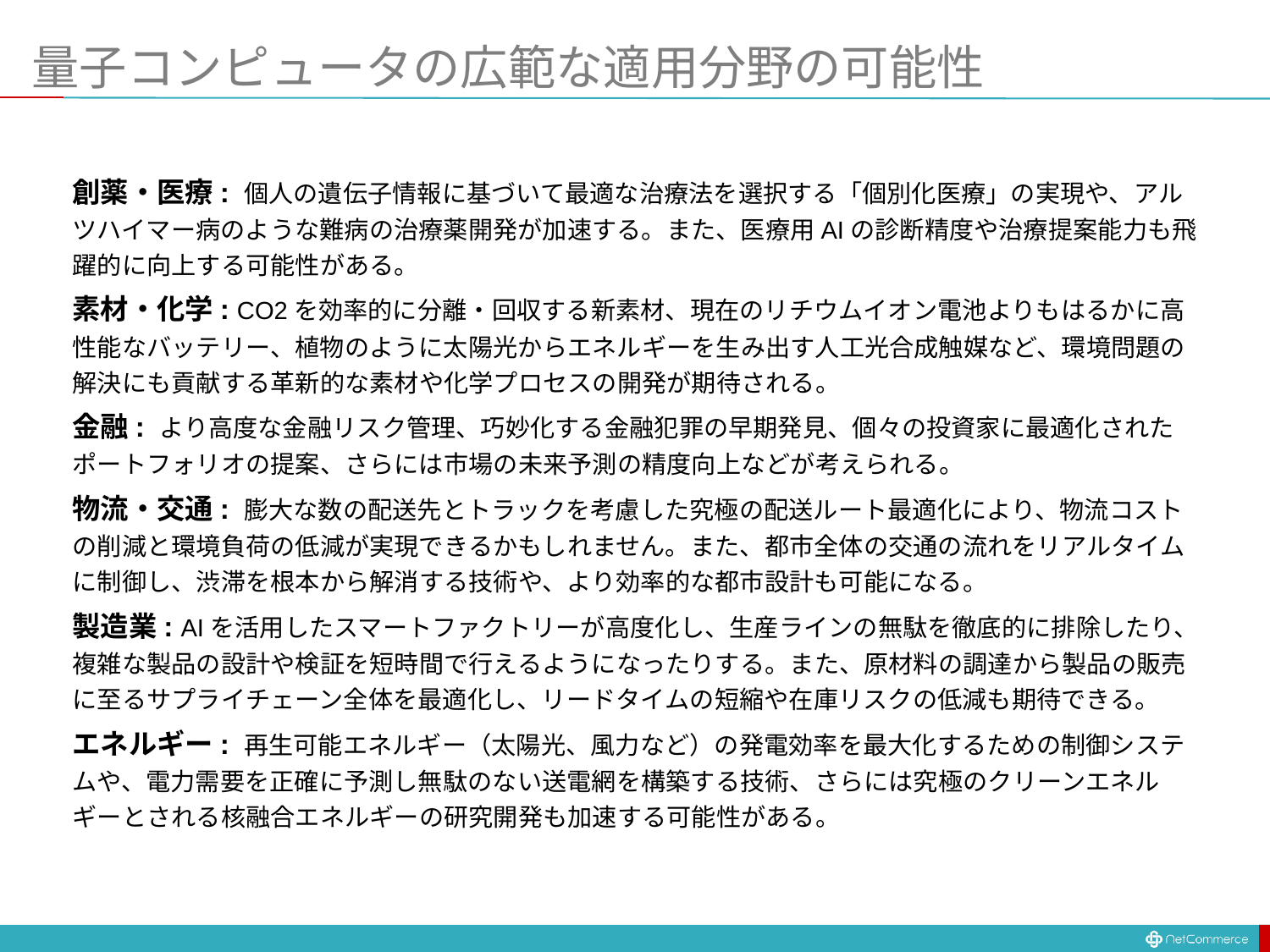

# 量子コンピュータの広範な適用分野の可能性
創薬・医療: 個人の遺伝子情報に基づいて最適な治療法を選択する「個別化医療」の実現や、アルツハイマー病のような難病の治療薬開発が加速する。また、医療用AIの診断精度や治療提案能力も飛躍的に向上する可能性がある。
素材・化学: CO2を効率的に分離・回収する新素材、現在のリチウムイオン電池よりもはるかに高性能なバッテリー、植物のように太陽光からエネルギーを生み出す人工光合成触媒など、環境問題の解決にも貢献する革新的な素材や化学プロセスの開発が期待される。
金融: より高度な金融リスク管理、巧妙化する金融犯罪の早期発見、個々の投資家に最適化されたポートフォリオの提案、さらには市場の未来予測の精度向上などが考えられる。
物流・交通: 膨大な数の配送先とトラックを考慮した究極の配送ルート最適化により、物流コストの削減と環境負荷の低減が実現できるかもしれません。また、都市全体の交通の流れをリアルタイムに制御し、渋滞を根本から解消する技術や、より効率的な都市設計も可能になる。
製造業: AIを活用したスマートファクトリーが高度化し、生産ラインの無駄を徹底的に排除したり、複雑な製品の設計や検証を短時間で行えるようになったりする。また、原材料の調達から製品の販売に至るサプライチェーン全体を最適化し、リードタイムの短縮や在庫リスクの低減も期待できる。
エネルギー: 再生可能エネルギー（太陽光、風力など）の発電効率を最大化するための制御システムや、電力需要を正確に予測し無駄のない送電網を構築する技術、さらには究極のクリーンエネルギーとされる核融合エネルギーの研究開発も加速する可能性がある。